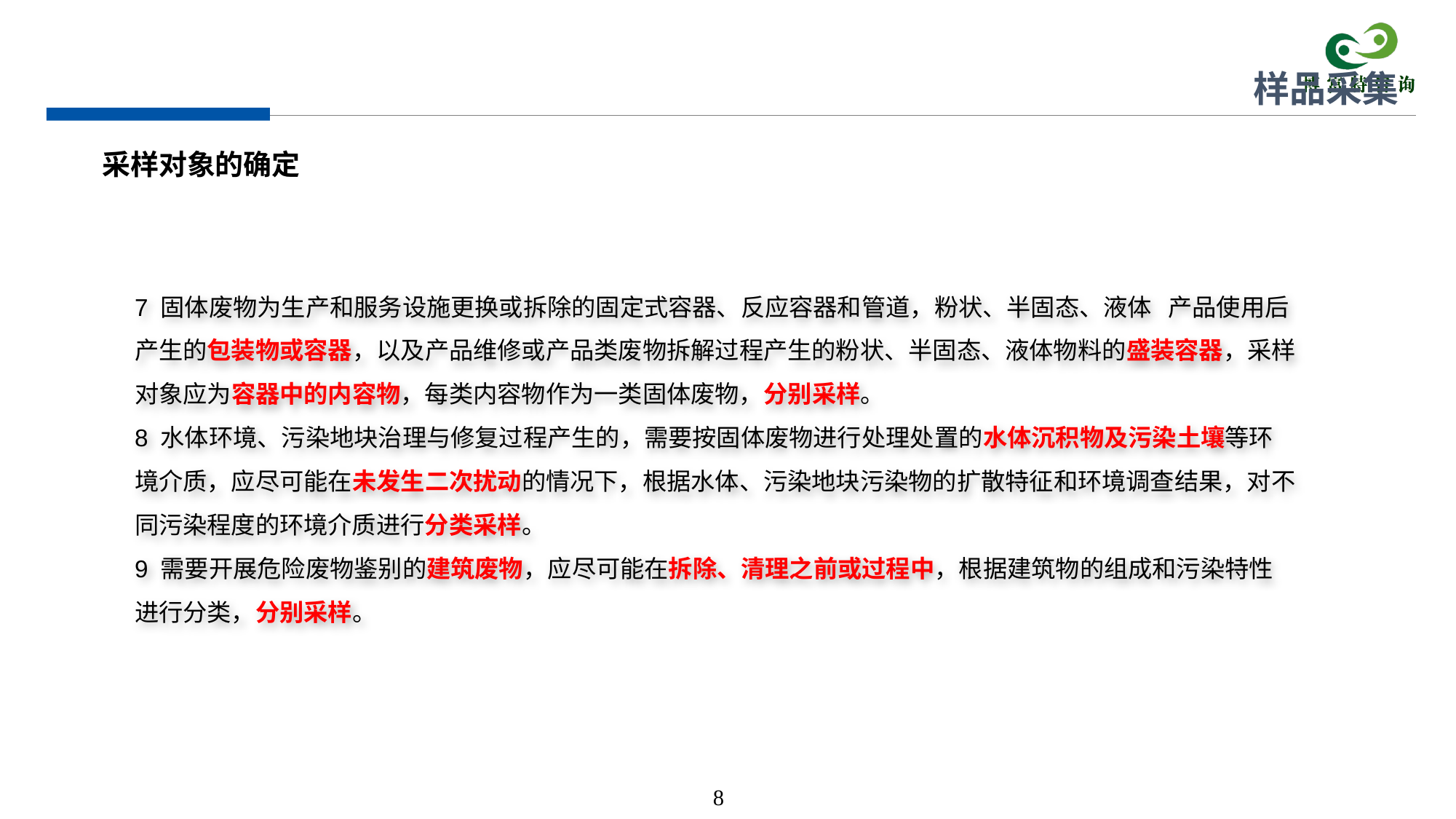

样品采集
采样对象的确定

7 固体废物为生产和服务设施更换或拆除的固定式容器、反应容器和管道，粉状、半固态、液体   产品使用后产生的包装物或容器，以及产品维修或产品类废物拆解过程产生的粉状、半固态、液体物料的盛装容器，采样对象应为容器中的内容物，每类内容物作为一类固体废物，分别采样。
8 水体环境、污染地块治理与修复过程产生的，需要按固体废物进行处理处置的水体沉积物及污染土壤等环境介质，应尽可能在未发生二次扰动的情况下，根据水体、污染地块污染物的扩散特征和环境调查结果，对不同污染程度的环境介质进行分类采样。
9 需要开展危险废物鉴别的建筑废物，应尽可能在拆除、清理之前或过程中，根据建筑物的组成和污染特性进行分类，分别采样。